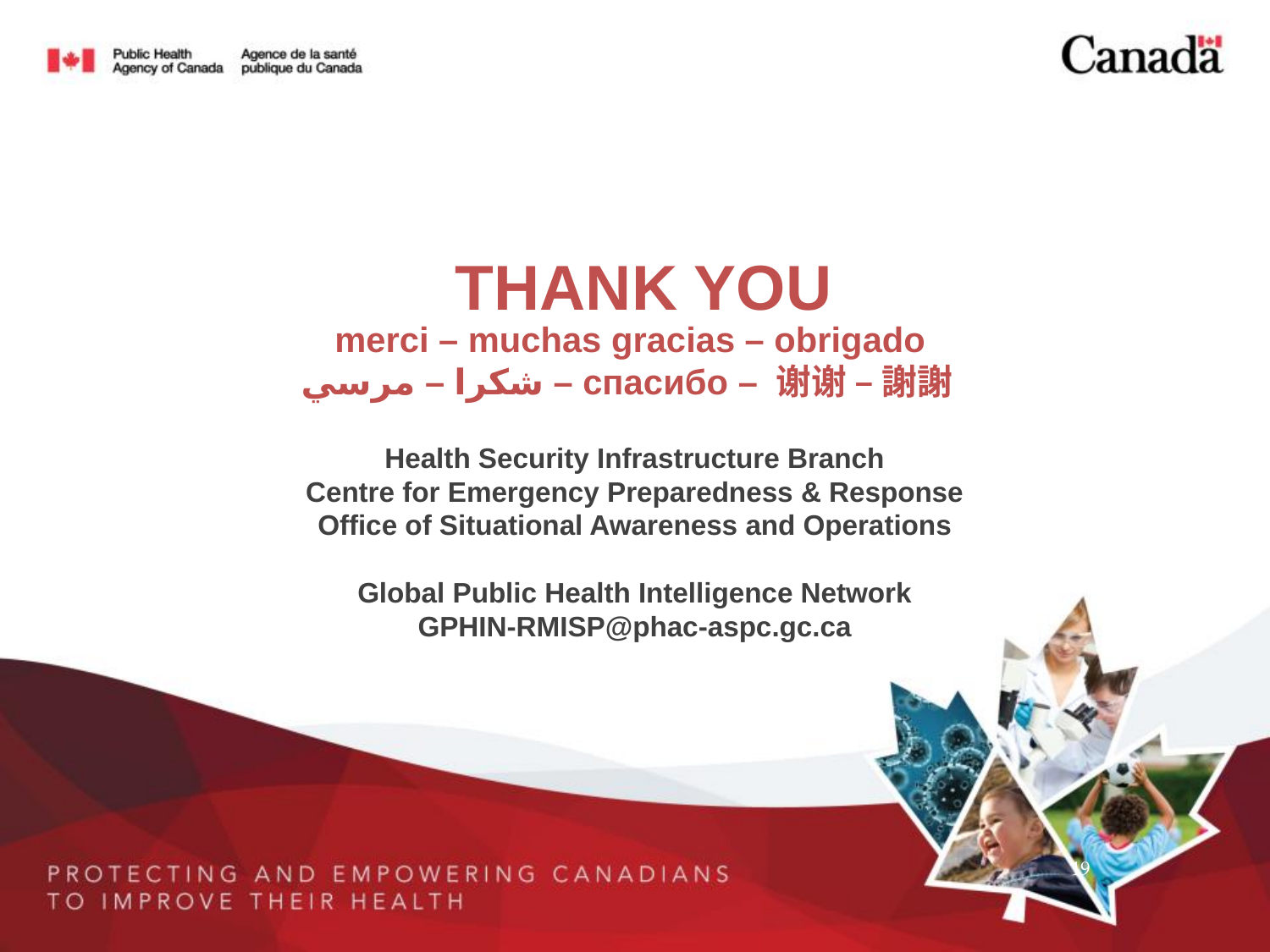

# Thank You
merci – muchas gracias – obrigado
شكرا – مرسي – спасибо – 谢谢 – 謝謝
Health Security Infrastructure Branch
Centre for Emergency Preparedness & Response
Office of Situational Awareness and Operations

Global Public Health Intelligence Network
GPHIN-RMISP@phac-aspc.gc.ca
19